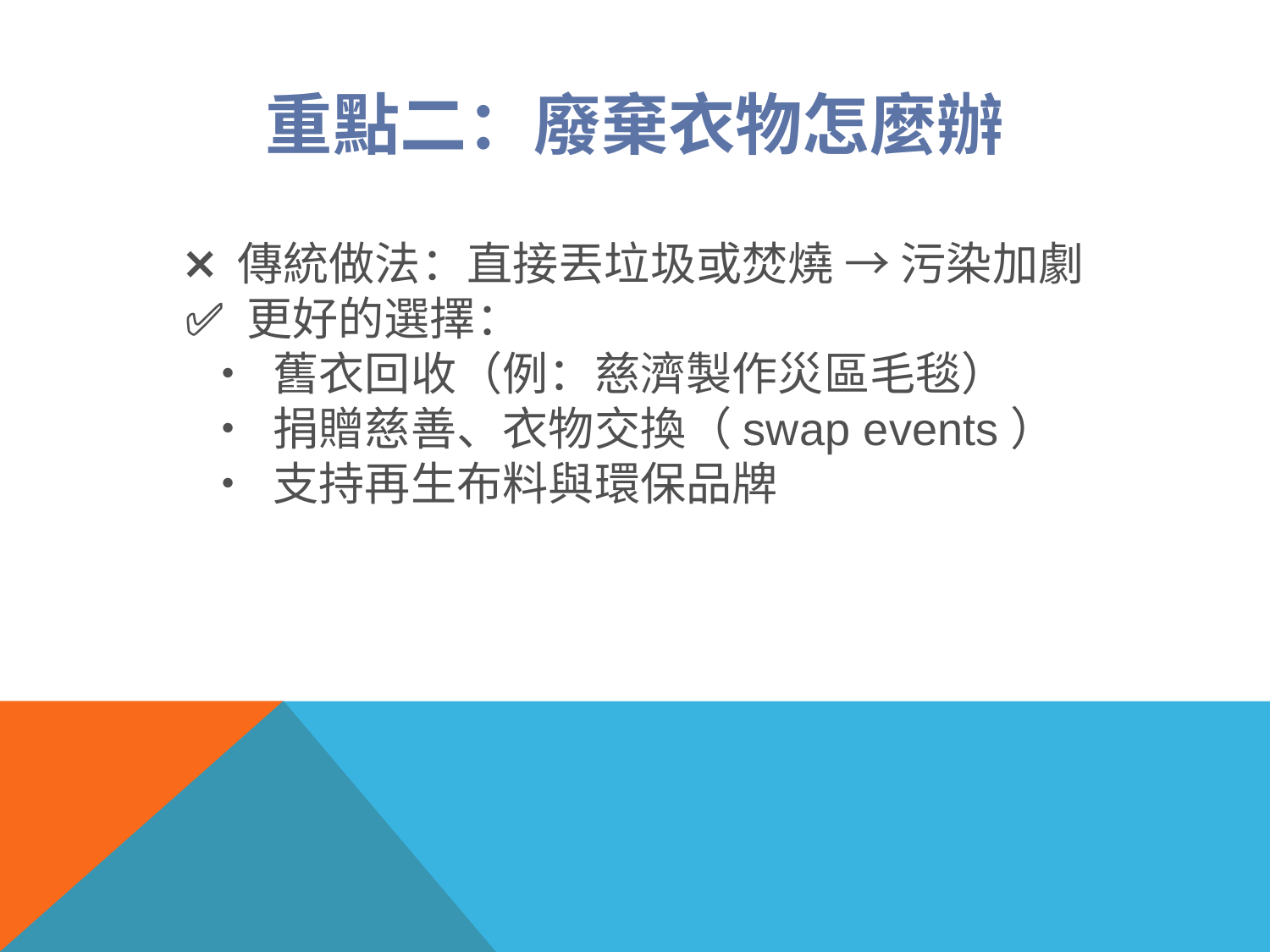

重點二：廢棄衣物怎麼辦
#

❌ 傳統做法：直接丟垃圾或焚燒 → 污染加劇
✅ 更好的選擇：
  • 舊衣回收（例：慈濟製作災區毛毯）
  • 捐贈慈善、衣物交換（swap events）
  • 支持再生布料與環保品牌